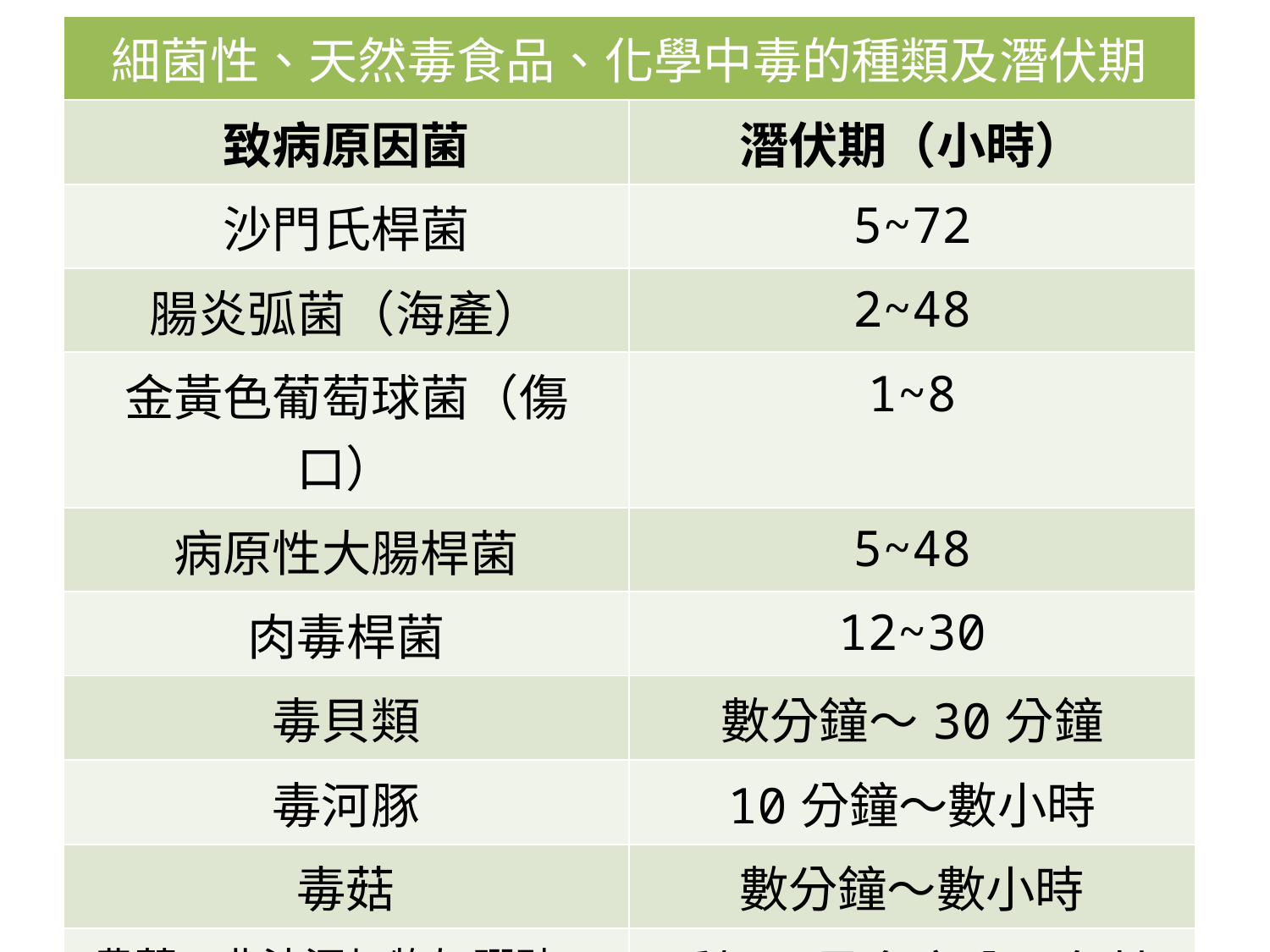

| 細菌性、天然毒食品、化學中毒的種類及潛伏期 |  |
| --- | --- |
| 致病原因菌 | 潛伏期（小時） |
| 沙門氏桿菌 | 5~72 |
| 腸炎弧菌（海產） | 2~48 |
| 金黃色葡萄球菌（傷口） | 1~8 |
| 病原性大腸桿菌 | 5~48 |
| 肉毒桿菌 | 12~30 |
| 毒貝類 | 數分鐘～30分鐘 |
| 毒河豚 | 10分鐘～數小時 |
| 毒菇 | 數分鐘～數小時 |
| 農藥、非法添加物如硼砂、非食用色素 | 看攝入量多寡分：急性（數分鐘至數小時）、慢性：數年或更久 |
| 砷、鉛、銅、汞、鎘 |  |